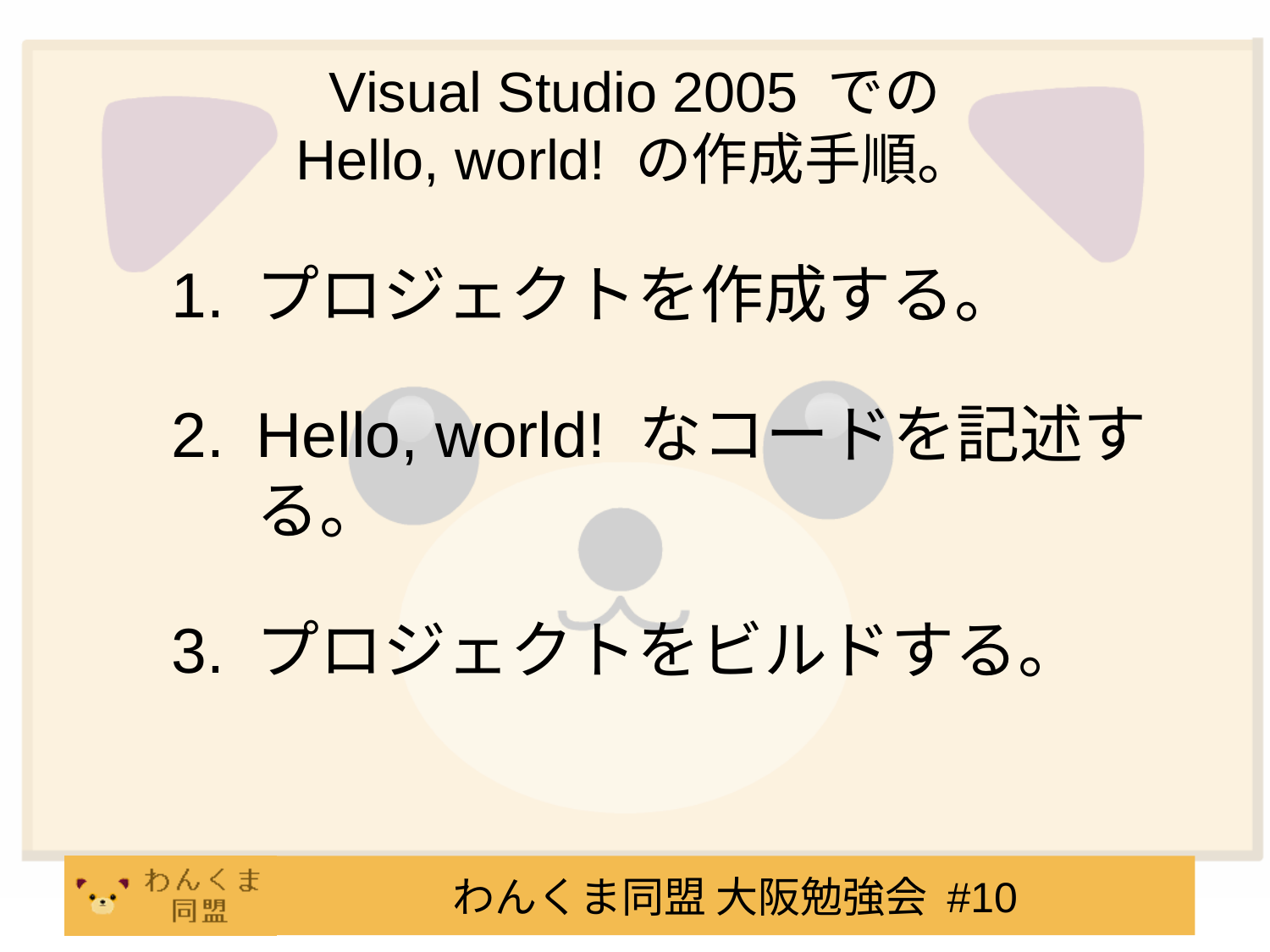

# Visual Studio 2005 での Hello, world! の作成手順。
プロジェクトを作成する。
Hello, world! なコードを記述する。
プロジェクトをビルドする。